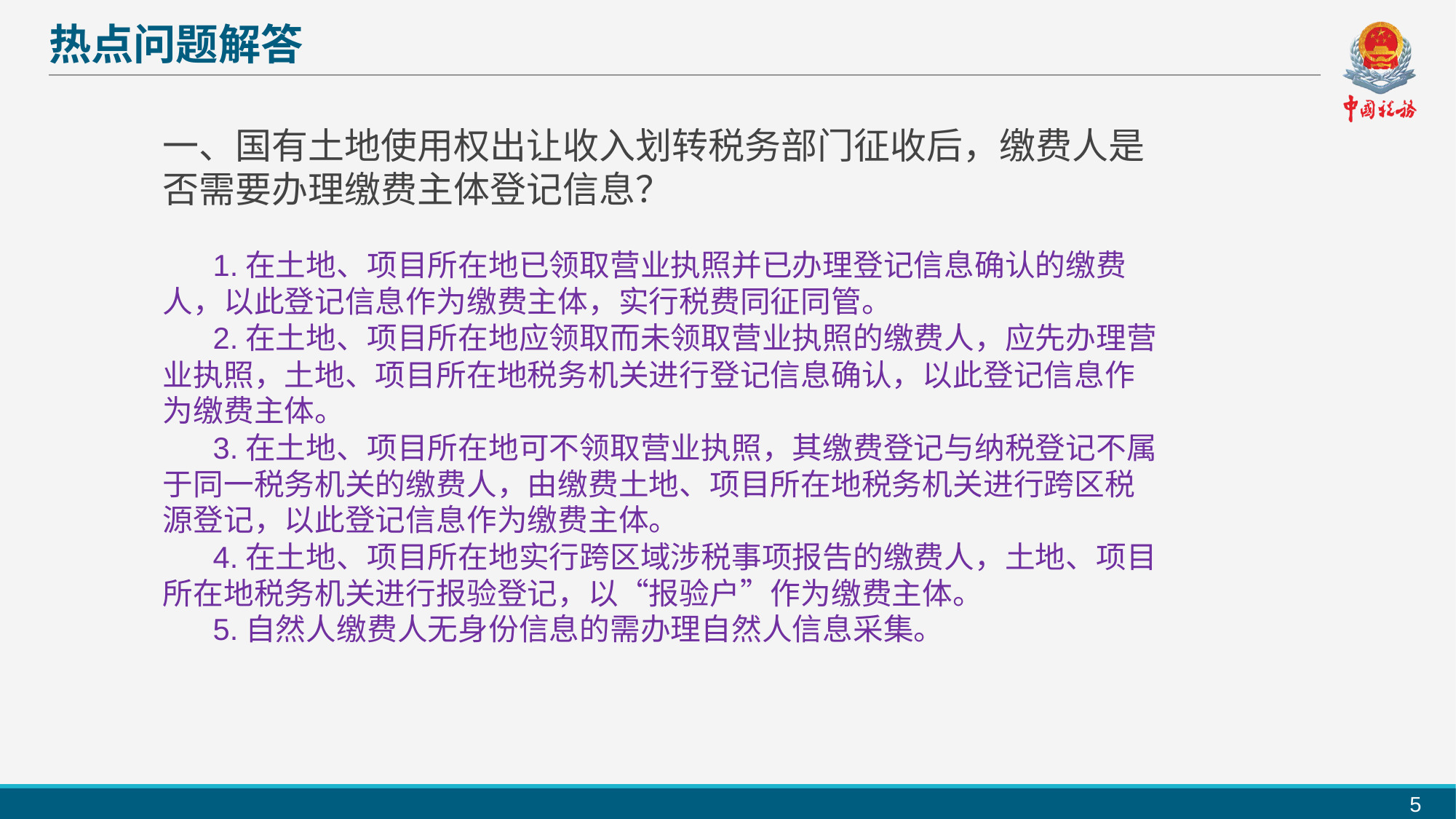

热点问题解答
一、国有土地使用权出让收入划转税务部门征收后，缴费人是否需要办理缴费主体登记信息？

      1.在土地、项目所在地已领取营业执照并已办理登记信息确认的缴费人，以此登记信息作为缴费主体，实行税费同征同管。
      2.在土地、项目所在地应领取而未领取营业执照的缴费人，应先办理营业执照，土地、项目所在地税务机关进行登记信息确认，以此登记信息作为缴费主体。
      3.在土地、项目所在地可不领取营业执照，其缴费登记与纳税登记不属于同一税务机关的缴费人，由缴费土地、项目所在地税务机关进行跨区税源登记，以此登记信息作为缴费主体。
      4.在土地、项目所在地实行跨区域涉税事项报告的缴费人，土地、项目所在地税务机关进行报验登记，以“报验户”作为缴费主体。
      5.自然人缴费人无身份信息的需办理自然人信息采集。